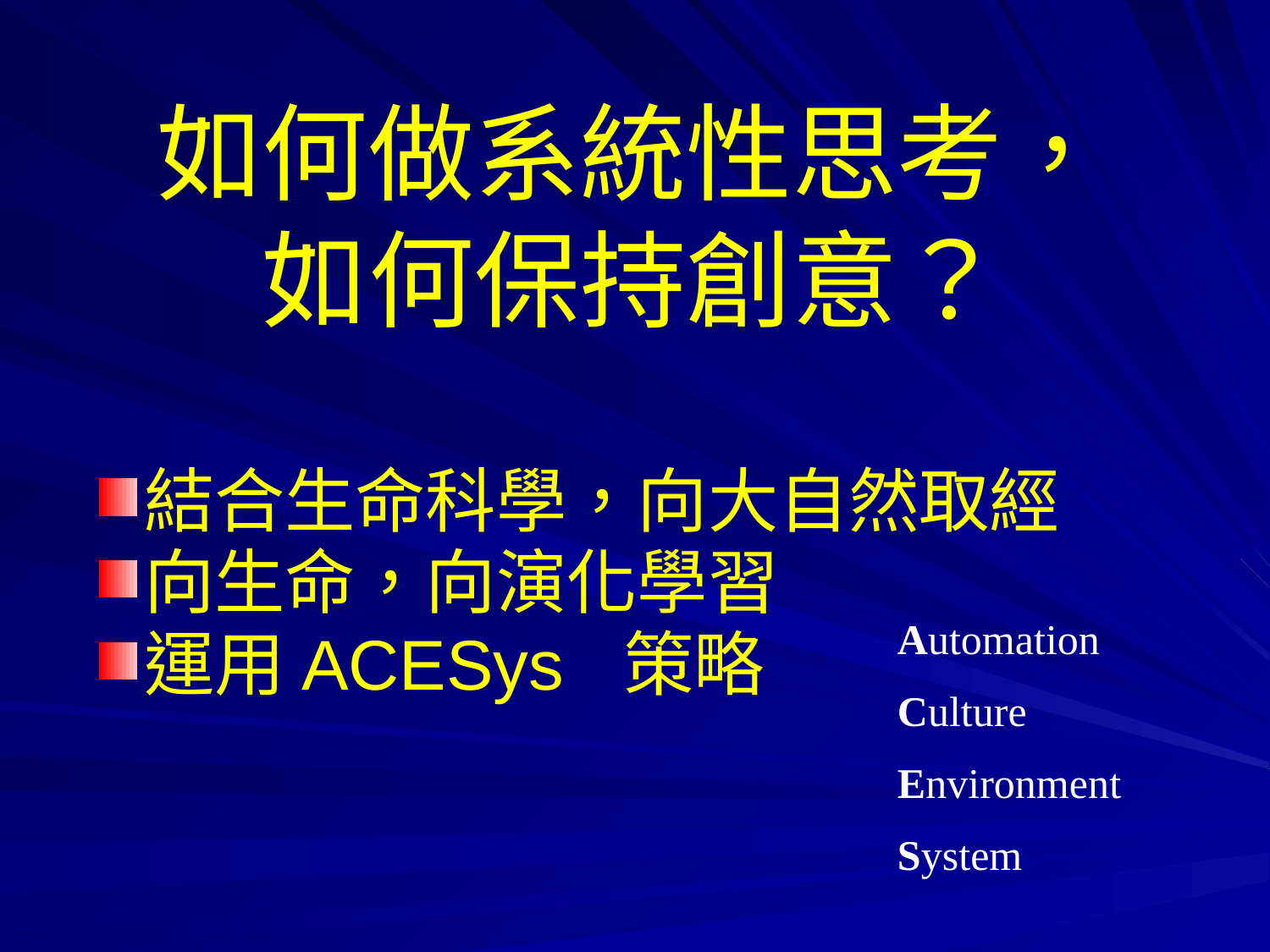

如何做系統性思考，
如何保持創意？
結合生命科學，向大自然取經
向生命，向演化學習
運用ACESys 策略
Automation
Culture
Environment
System